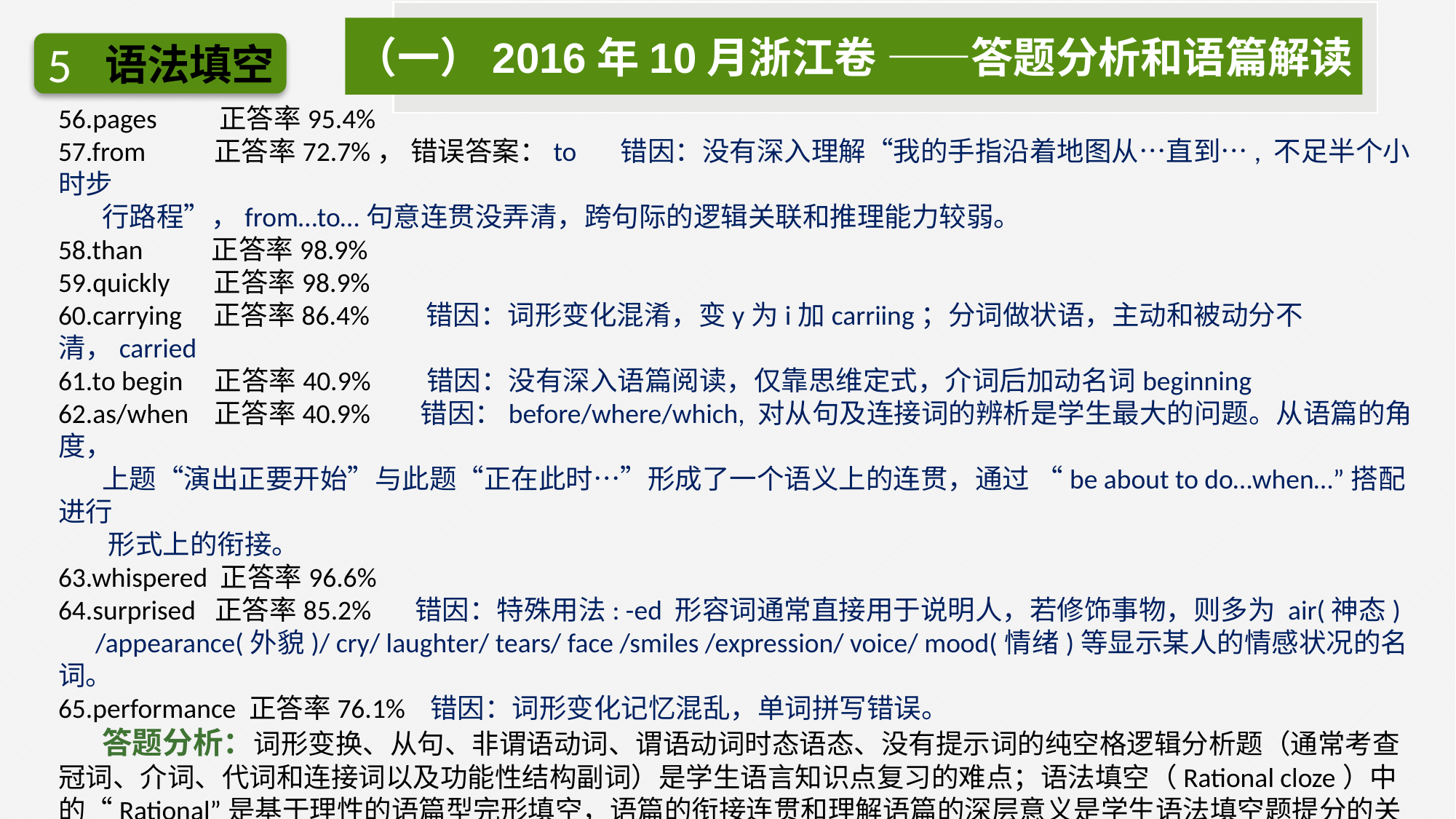

（一）2016年10月浙江卷 ——答题分析和语篇解读
语法填空
5
56.pages         正答率95.4%
57.from          正答率72.7%， 错误答案：to      错因：没有深入理解“我的手指沿着地图从…直到…, 不足半个小时步
      行路程”，from…to…句意连贯没弄清，跨句际的逻辑关联和推理能力较弱。
58.than          正答率98.9%
59.quickly      正答率98.9%
60.carrying    正答率86.4%        错因：词形变化混淆，变y为i加carriing；分词做状语，主动和被动分不清，carried
61.to begin    正答率40.9%        错因：没有深入语篇阅读，仅靠思维定式，介词后加动名词beginning
62.as/when   正答率40.9%       错因：before/where/which, 对从句及连接词的辨析是学生最大的问题。从语篇的角度，
      上题“演出正要开始”与此题“正在此时…”形成了一个语义上的连贯，通过 “be about to do…when…”搭配进行
       形式上的衔接。
63.whispered 正答率96.6%
64.surprised  正答率85.2%      错因：特殊用法: -ed 形容词通常直接用于说明人，若修饰事物，则多为 air(神态)
      /appearance(外貌)/ cry/ laughter/ tears/ face /smiles /expression/ voice/ mood(情绪)等显示某人的情感状况的名词。
65.performance 正答率76.1%   错因：词形变化记忆混乱，单词拼写错误。
      答题分析：词形变换、从句、非谓语动词、谓语动词时态语态、没有提示词的纯空格逻辑分析题（通常考查冠词、介词、代词和连接词以及功能性结构副词）是学生语言知识点复习的难点；语法填空（Rational cloze）中的“Rational”是基于理性的语篇型完形填空，语篇的衔接连贯和理解语篇的深层意义是学生语法填空题提分的关键。
      语篇解读：本文首段埋下伏笔，逐步制造父子之间的一场美丽的遇见，渲染亲情，心理活动描写细腻，文字优美（absent-mindedly，ran my fingers，made my way， leaving him with a surprised smile, settled down in the darkness, Magically），语篇选材具有很高的思想性和艺术性。“but I just couldn’t miss your show”, 让人潸然泪下，我们会思考，在我们每个人的生命里，都会遇到各种各样的陪伴，你会怎样陪伴你生命中最重要的人呢？